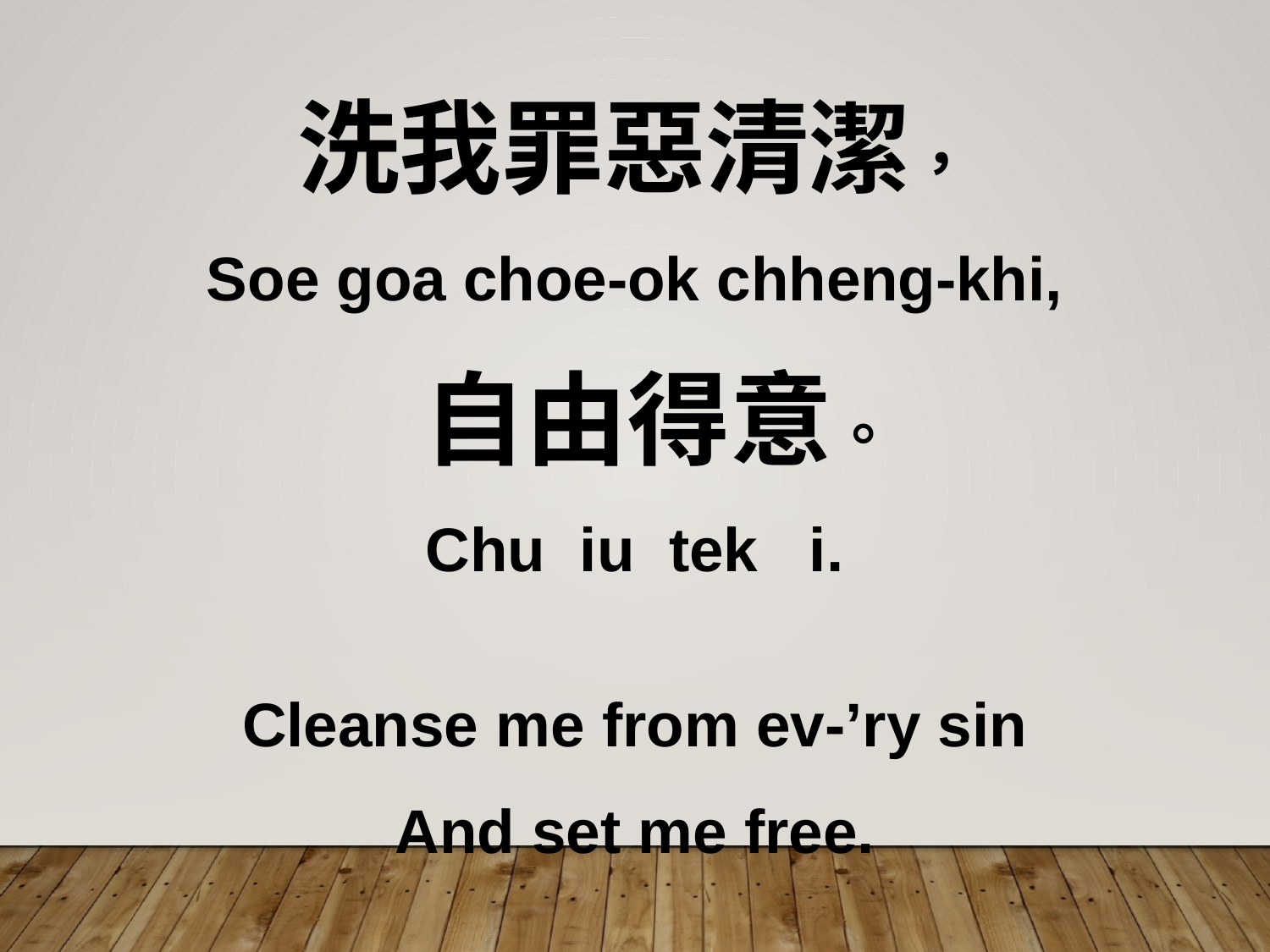

洗我罪惡清潔，
Soe goa choe-ok chheng-khi,
 自由得意。
Chu  iu  tek   i.

Cleanse me from ev-’ry sin
And set me free.